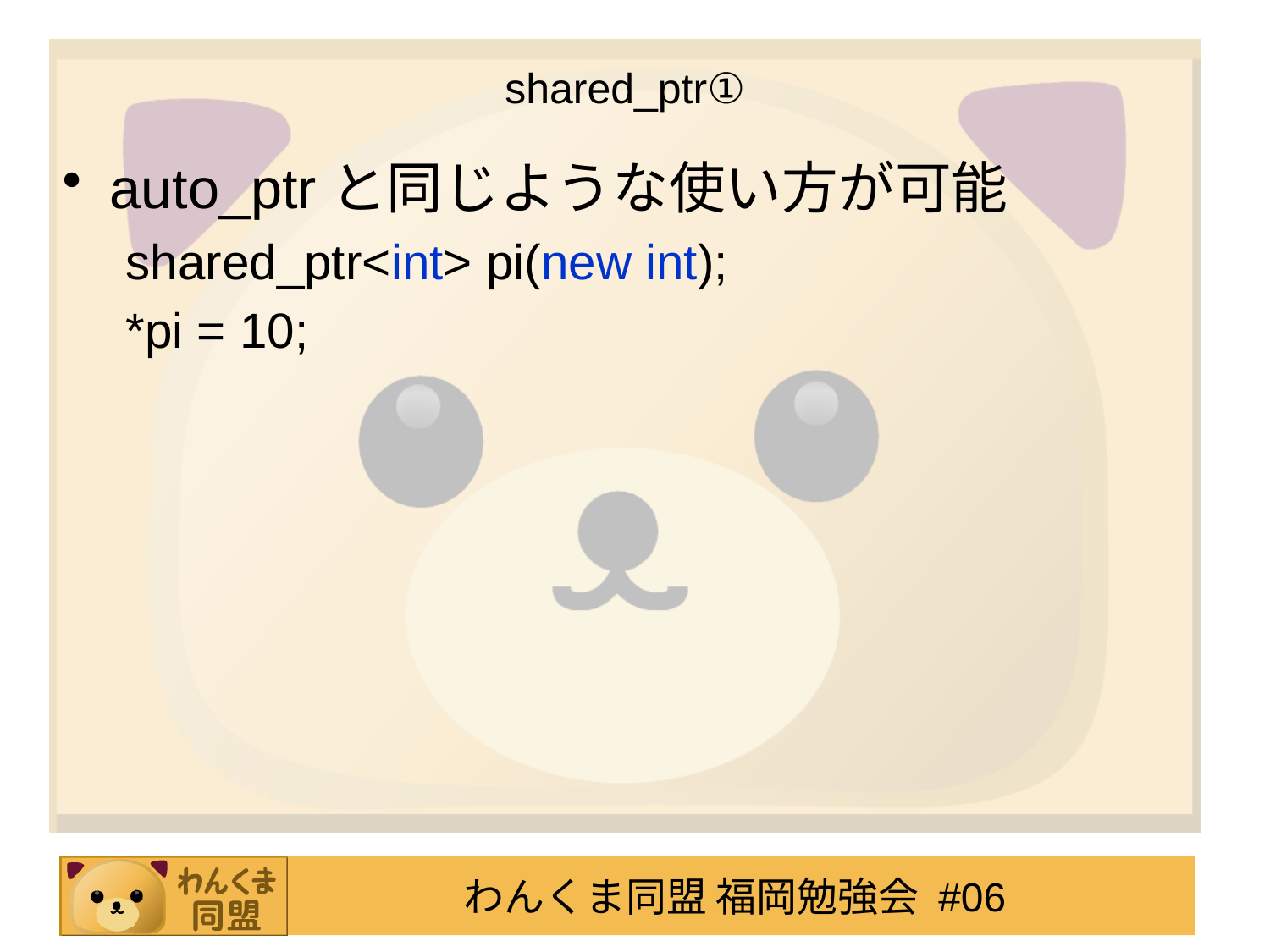

# shared_ptr①
auto_ptrと同じような使い方が可能
shared_ptr<int> pi(new int);
*pi = 10;